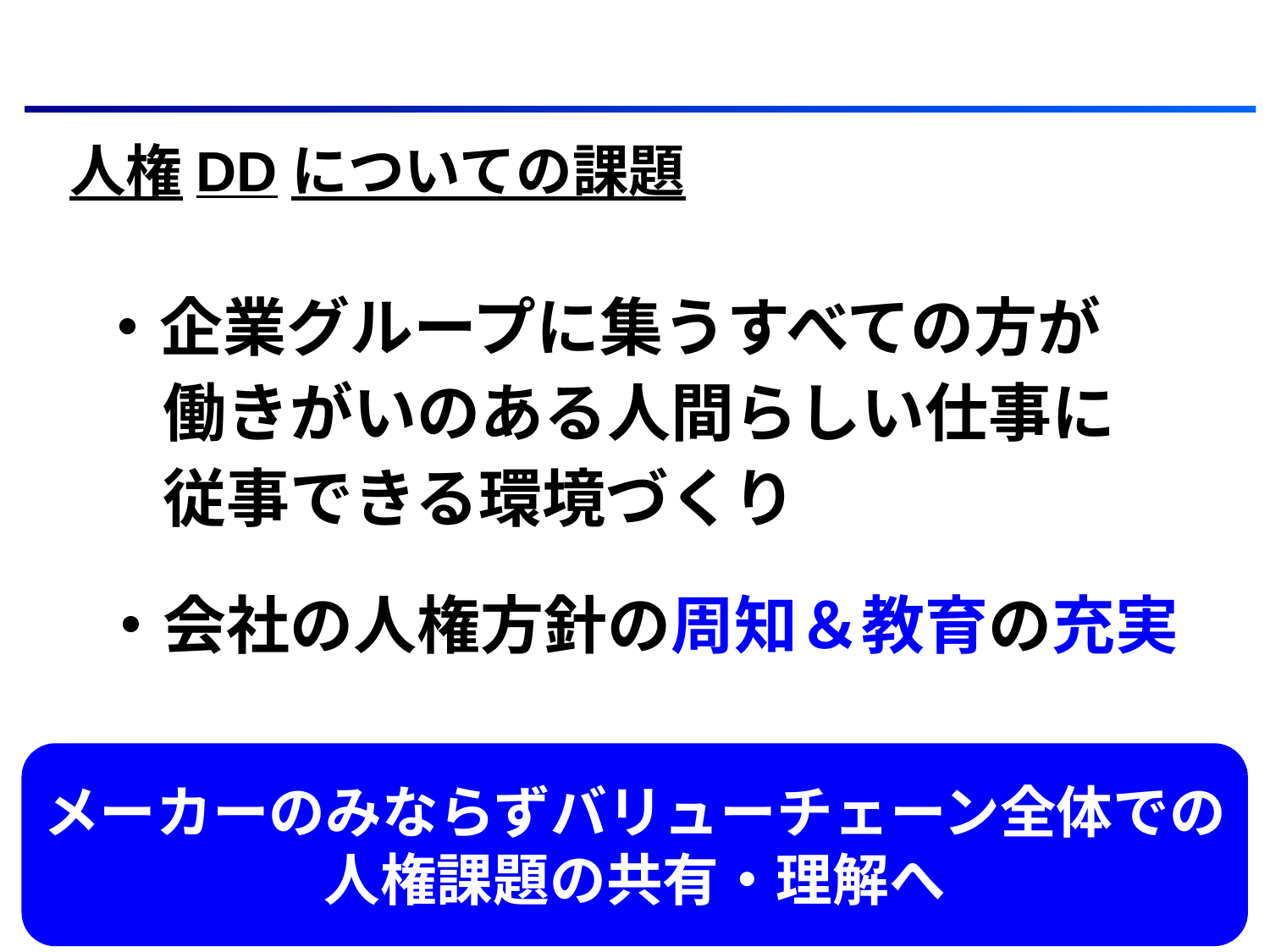

人権DDについての課題

 ・企業グループに集うすべての方が
 　働きがいのある人間らしい仕事に
 　従事できる環境づくり

 ・会社の人権方針の周知＆教育の充実
メーカーのみならずバリューチェーン全体での
人権課題の共有・理解へ